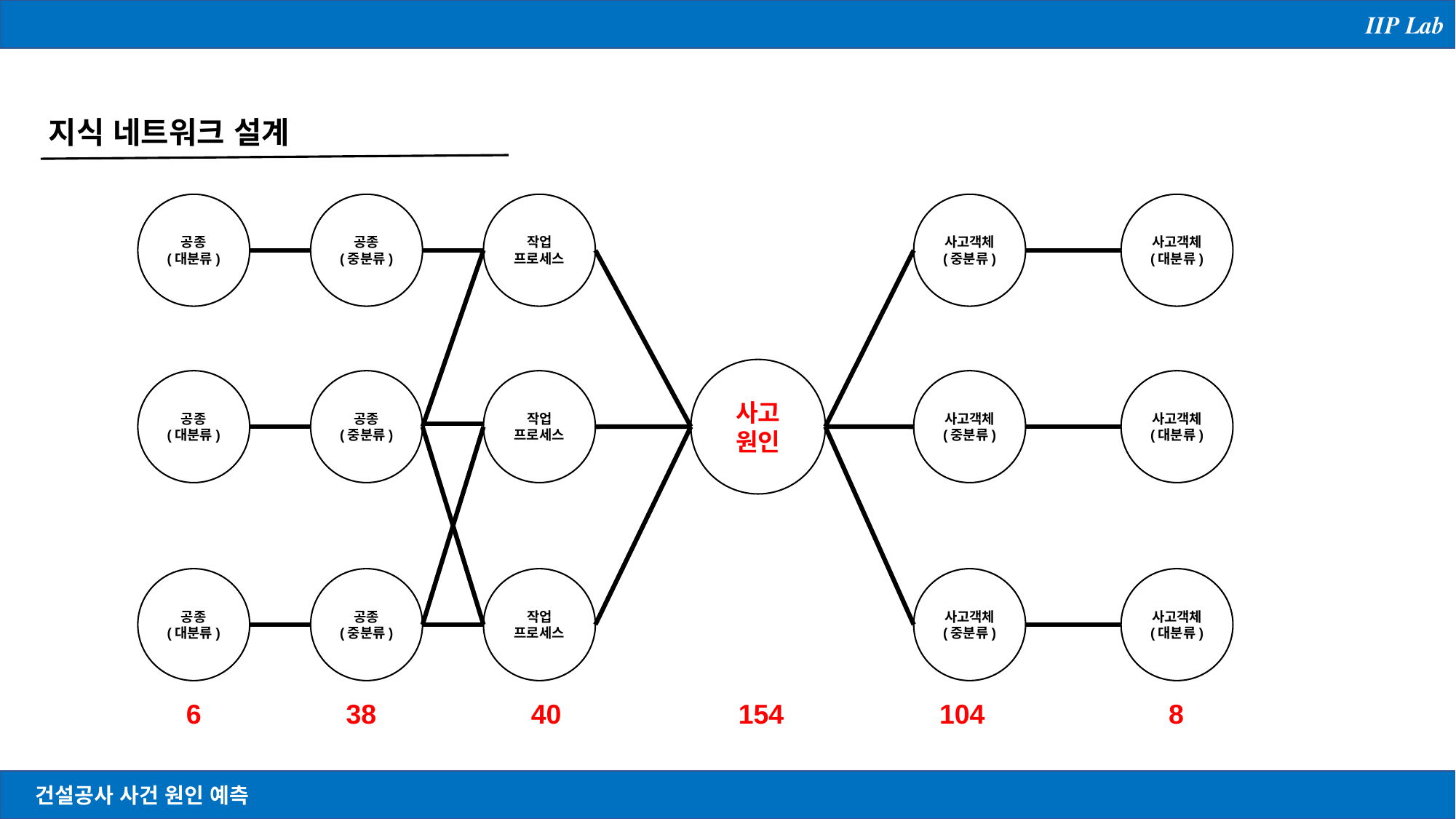

IIP Lab
지식 네트워크 설계
공종
(대분류)
공종
(중분류)
작업
프로세스
사고객체
(중분류)
사고객체
(대분류)
사고
원인
공종
(대분류)
공종
(중분류)
작업
프로세스
사고객체
(중분류)
사고객체
(대분류)
공종
(대분류)
공종
(중분류)
작업
프로세스
사고객체
(중분류)
사고객체
(대분류)
6
38
40
154
104
8

건설공사 사건 원인 예측